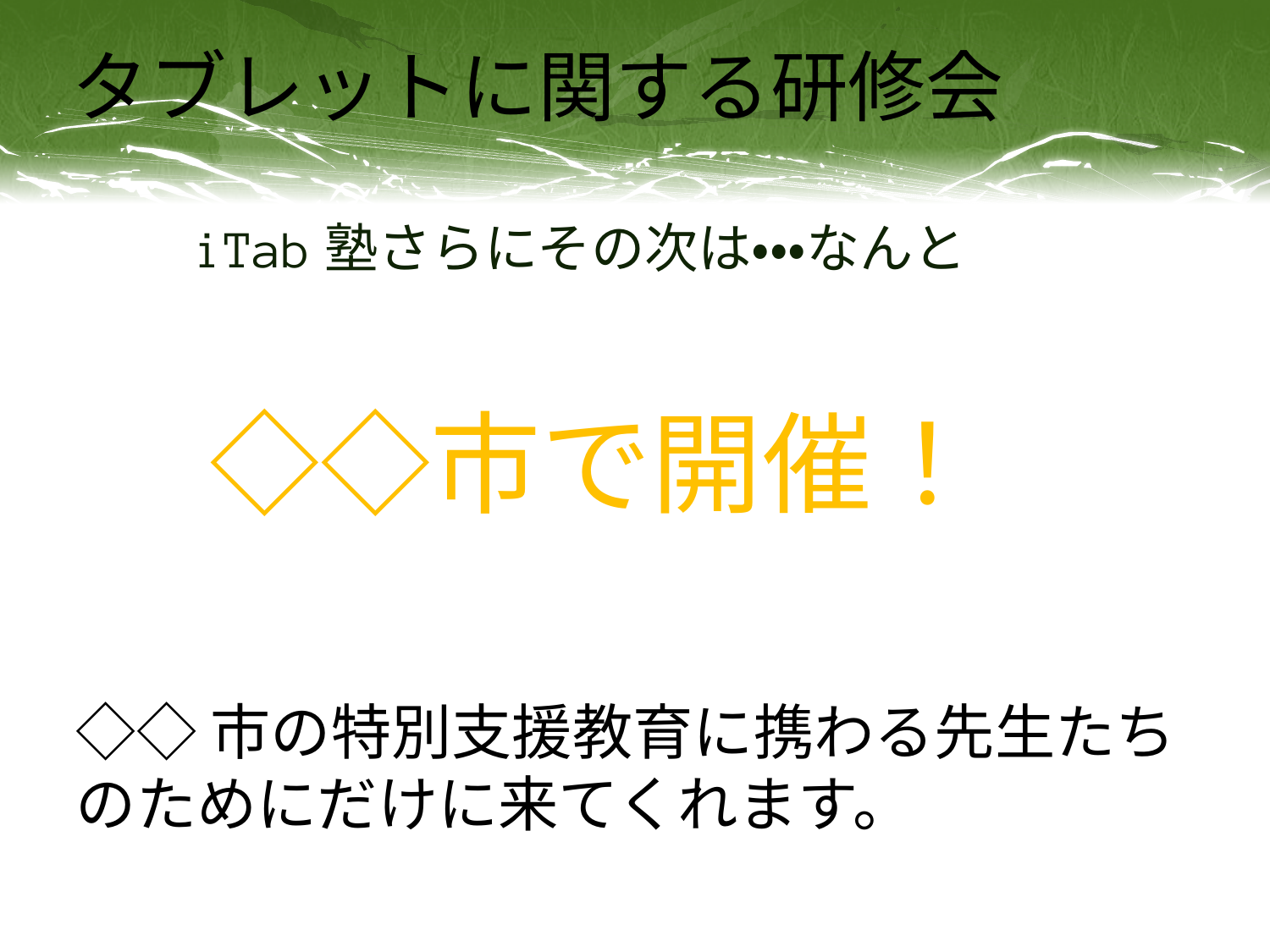

# タブレットに関する研修会
　　iTab塾さらにその次は・・・なんと

　　◇◇市で開催！

◇◇市の特別支援教育に携わる先生たちのためにだけに来てくれます。